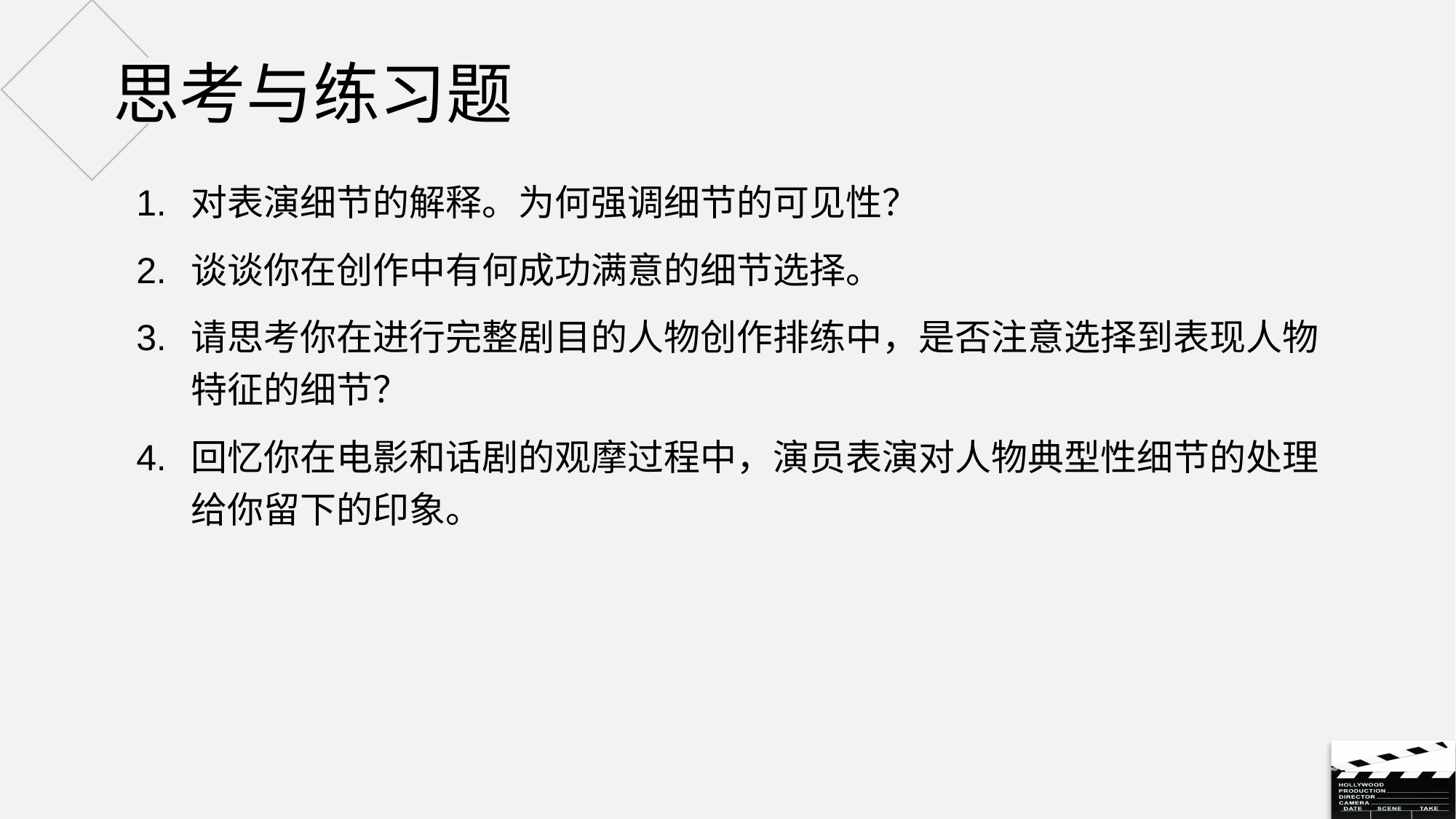

# 思考与练习题
对表演细节的解释。为何强调细节的可见性？
谈谈你在创作中有何成功满意的细节选择。
请思考你在进行完整剧目的人物创作排练中，是否注意选择到表现人物特征的细节？
回忆你在电影和话剧的观摩过程中，演员表演对人物典型性细节的处理给你留下的印象。